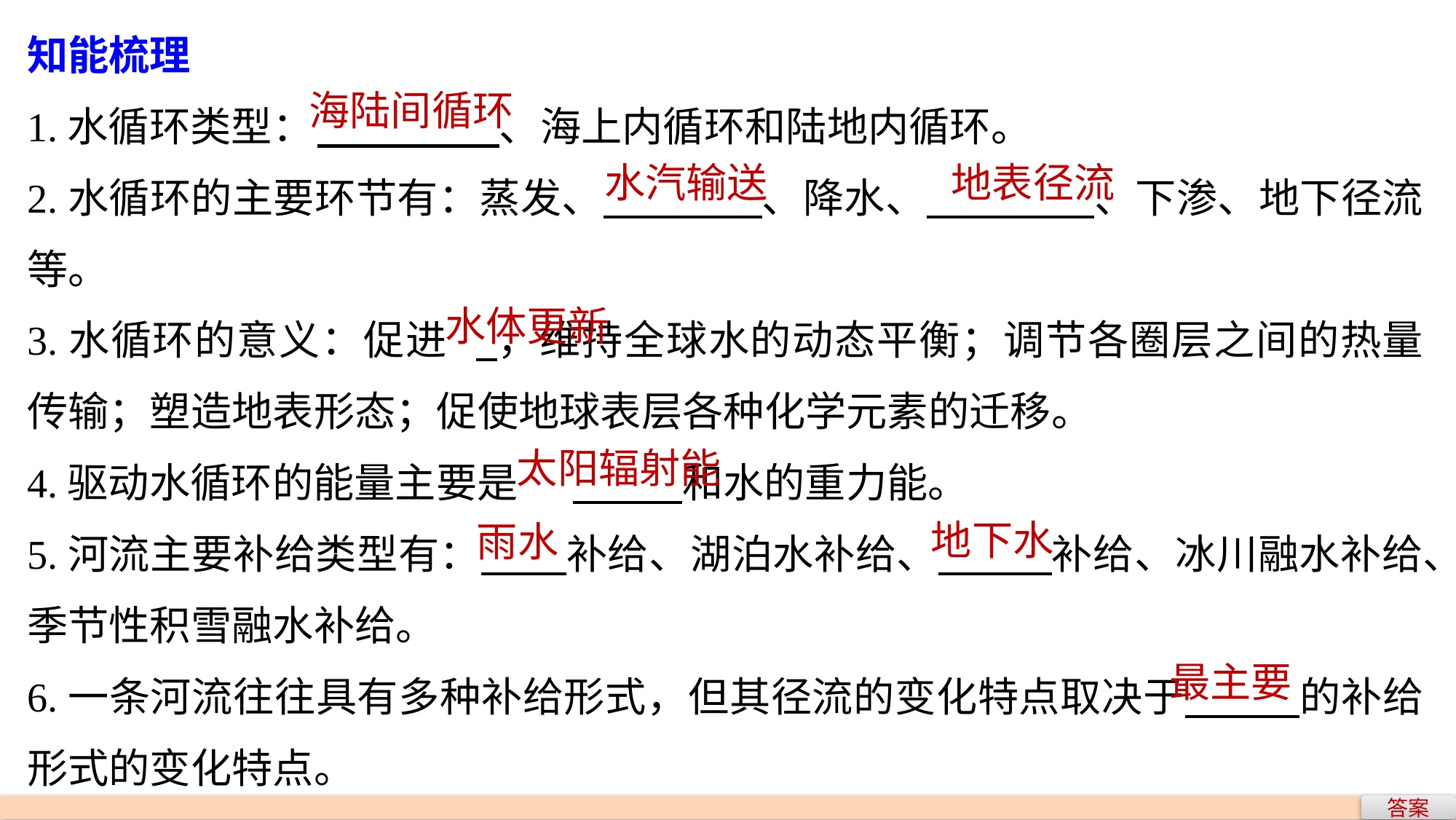

知能梳理
1.水循环类型：	                    、海上内循环和陆地内循环。
2.水循环的主要环节有：蒸发、                 、降水、                  、下渗、地下径流等。
3.水循环的意义：促进	  ，维持全球水的动态平衡；调节各圈层之间的热量传输；塑造地表形态；促使地球表层各种化学元素的迁移。
4.驱动水循环的能量主要是	            和水的重力能。
5.河流主要补给类型有：         补给、湖泊水补给、            补给、冰川融水补给、季节性积雪融水补给。
6.一条河流往往具有多种补给形式，但其径流的变化特点取决于            的补给形式的变化特点。
海陆间循环
水汽输送
地表径流
水体更新
太阳辐射能
地下水
雨水
最主要
答案